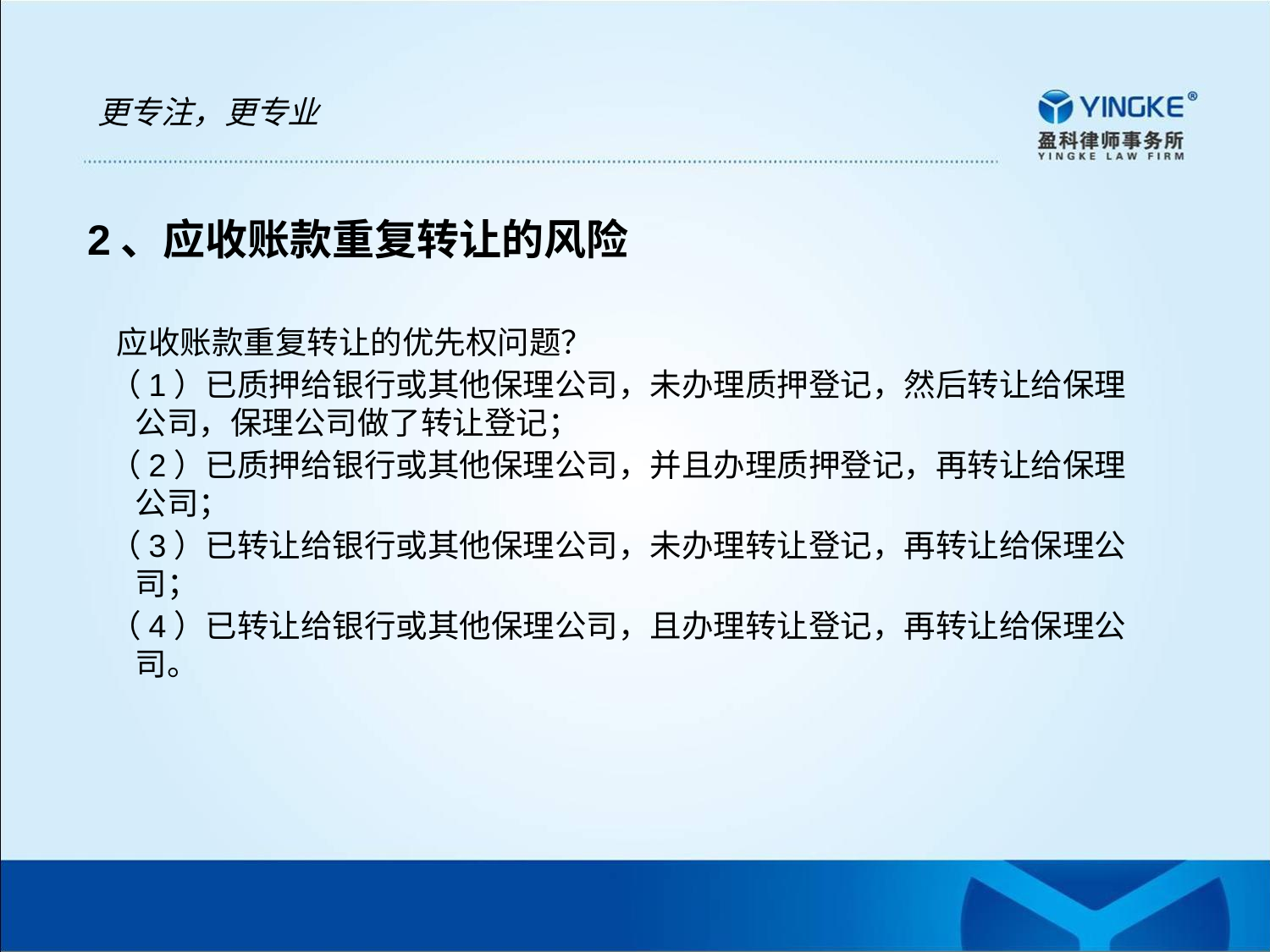

更专注，更专业
2、应收账款重复转让的风险

   应收账款重复转让的优先权问题？
  （1）已质押给银行或其他保理公司，未办理质押登记，然后转让给保理公司，保理公司做了转让登记；
  （2）已质押给银行或其他保理公司，并且办理质押登记，再转让给保理公司；
  （3）已转让给银行或其他保理公司，未办理转让登记，再转让给保理公司；
  （4）已转让给银行或其他保理公司，且办理转让登记，再转让给保理公司。